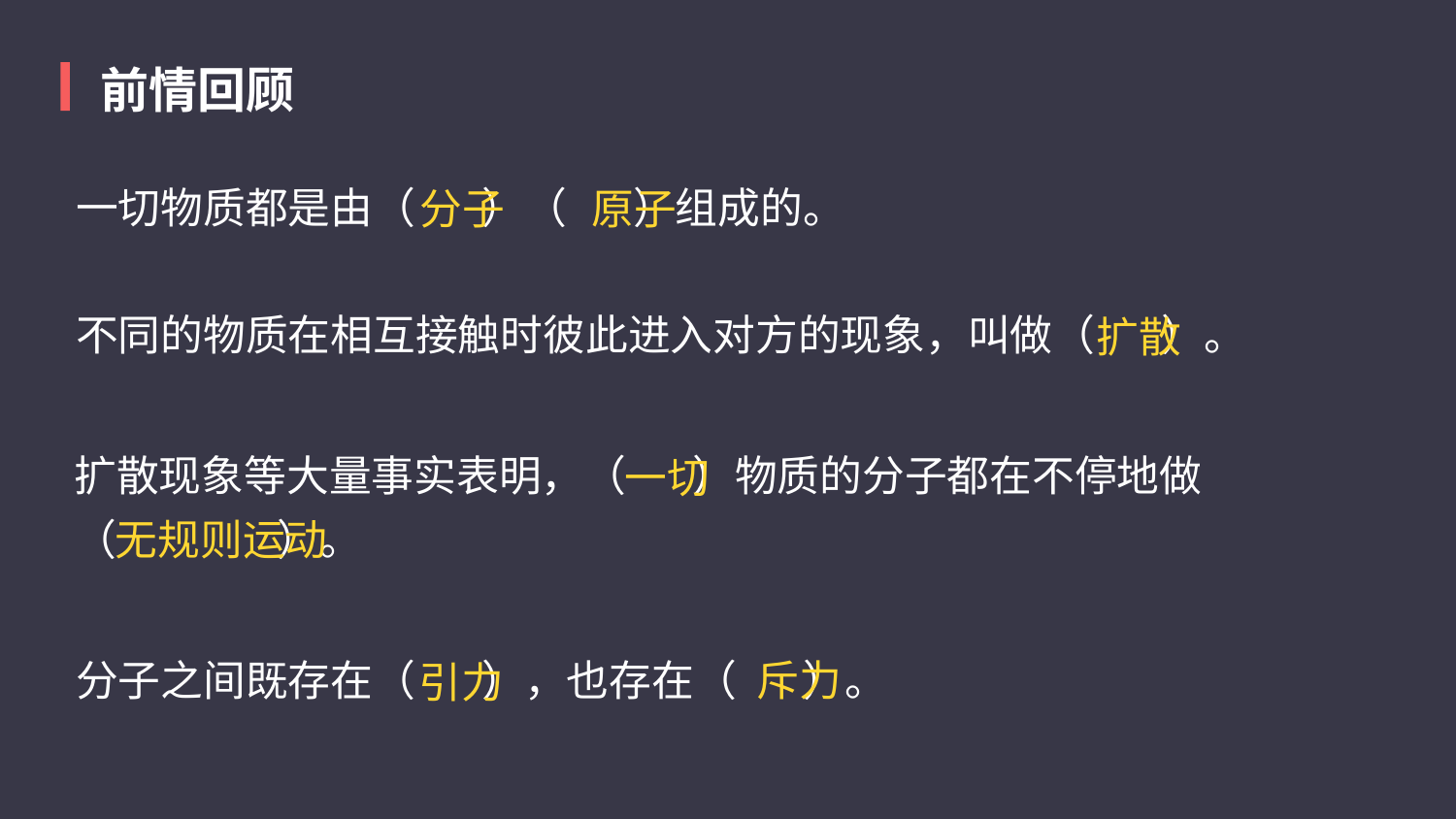

前情回顾

一切物质都是由（       ）（       ）组成的。
分子
原子
不同的物质在相互接触时彼此进入对方的现象，叫做（       ）。
扩散
扩散现象等大量事实表明，（       ）物质的分子都在不停地做（                 ）。
一切
无规则运动
分子之间既存在（       ），也存在（       ）。
斥力
引力